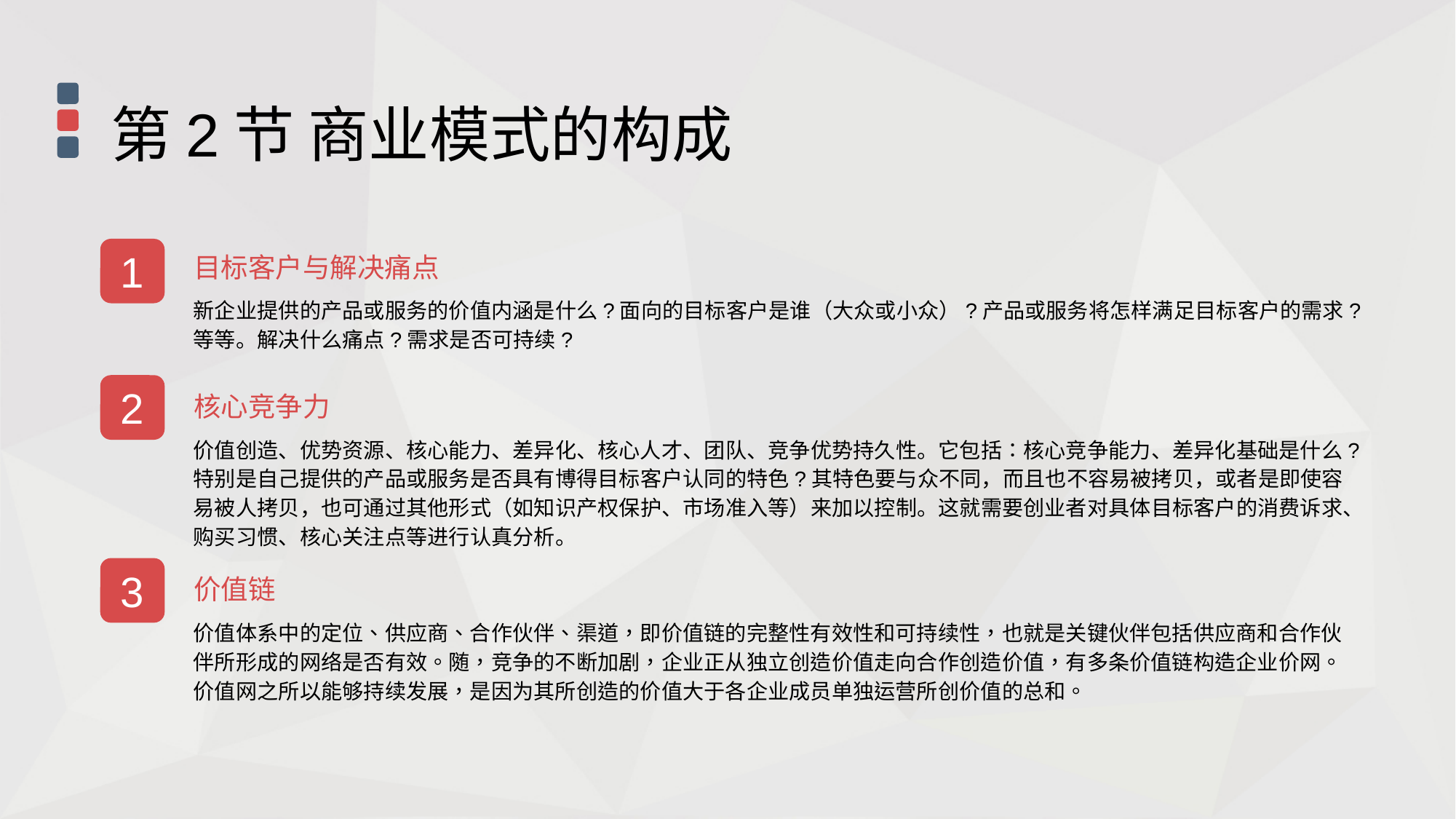

第2节 商业模式的构成
1
目标客户与解决痛点
新企业提供的产品或服务的价值内涵是什么?面向的目标客户是谁（大众或小众）?产品或服务将怎样满足目标客户的需求?等等。解决什么痛点?需求是否可持续?
2
核心竞争力
价值创造、优势资源、核心能力、差异化、核心人才、团队、竞争优势持久性。它包括∶核心竞争能力、差异化基础是什么?特别是自己提供的产品或服务是否具有博得目标客户认同的特色?其特色要与众不同，而且也不容易被拷贝，或者是即使容易被人拷贝，也可通过其他形式（如知识产权保护、市场准入等）来加以控制。这就需要创业者对具体目标客户的消费诉求、购买习惯、核心关注点等进行认真分析。
3
价值链
价值体系中的定位、供应商、合作伙伴、渠道，即价值链的完整性有效性和可持续性，也就是关键伙伴包括供应商和合作伙伴所形成的网络是否有效。随，竞争的不断加剧，企业正从独立创造价值走向合作创造价值，有多条价值链构造企业价网。价值网之所以能够持续发展，是因为其所创造的价值大于各企业成员单独运营所创价值的总和。